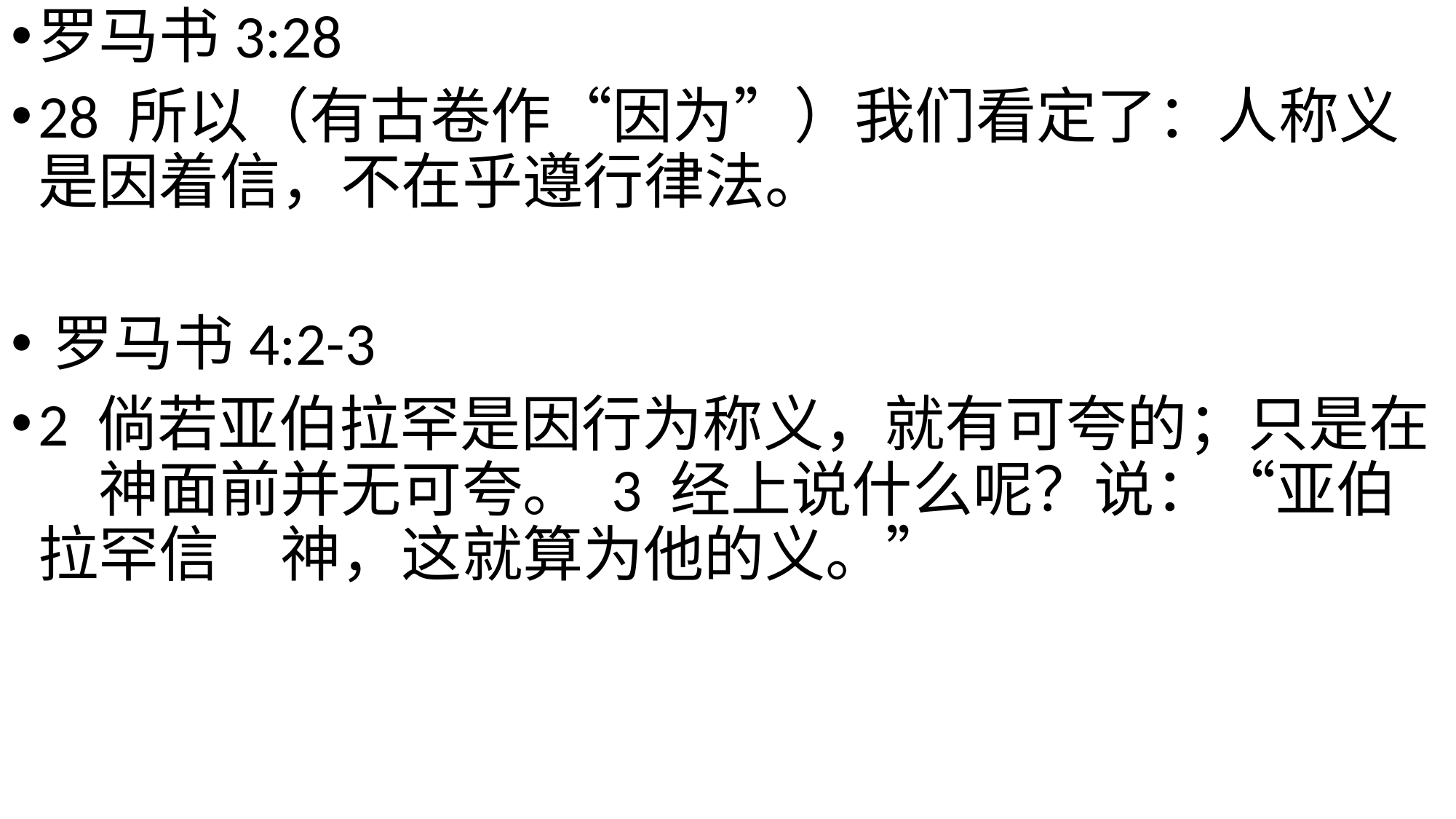

罗马书‬3:28 ‬
28 所以（有古卷作“因为”）我们看定了：人称义是因着信，不在乎遵行律法。

‪罗马书‬4:2-3 ‬
2 倘若亚伯拉罕是因行为称义，就有可夸的；只是在　神面前并无可夸。 3 经上说什么呢？说：“亚伯拉罕信　神，这就算为他的义。”